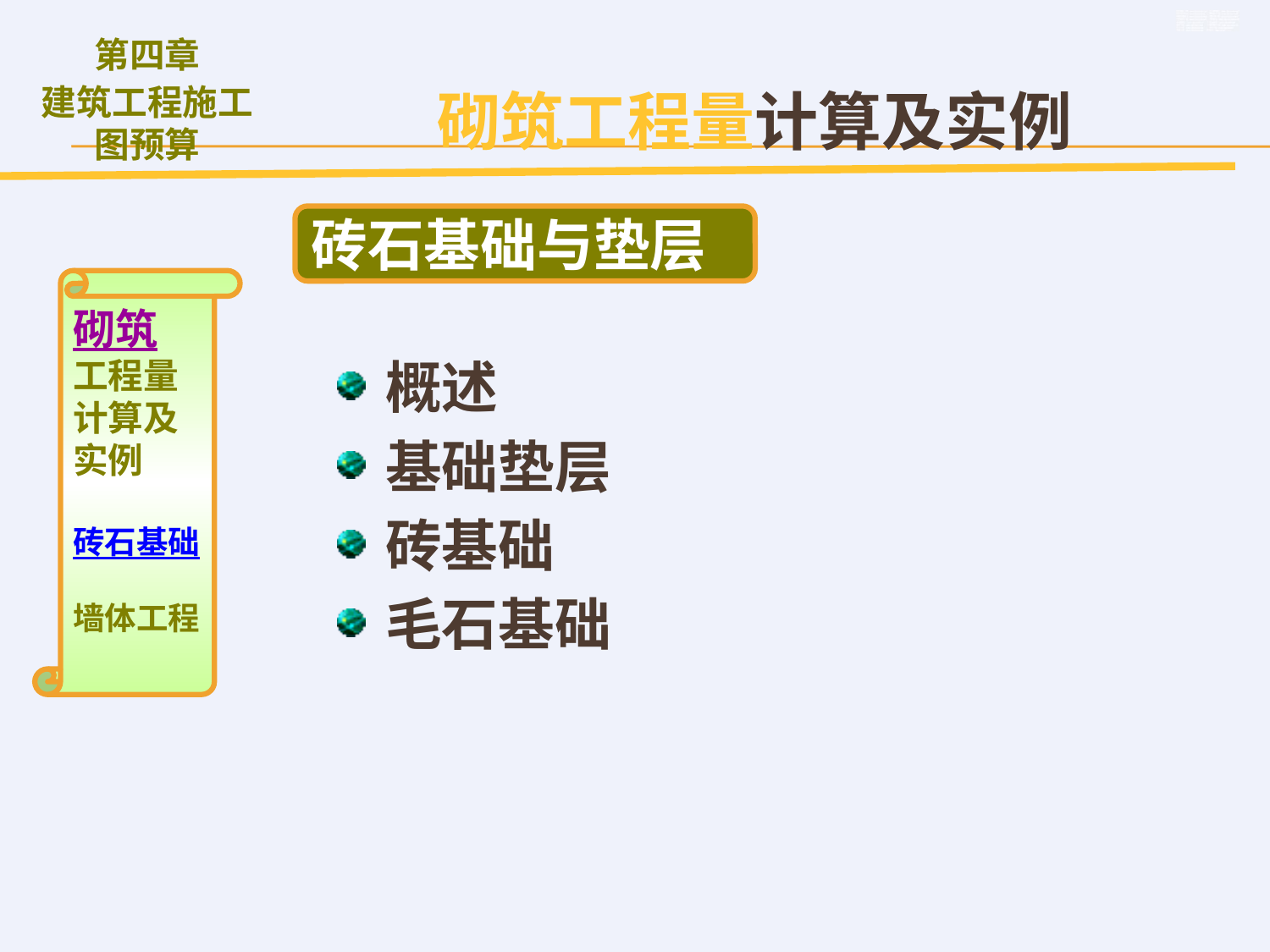

砌筑工程量计算及实例
砖石基础与垫层
砌筑
工程量计算及实例

砖石基础

墙体工程

概述
基础垫层
砖基础
毛石基础
3